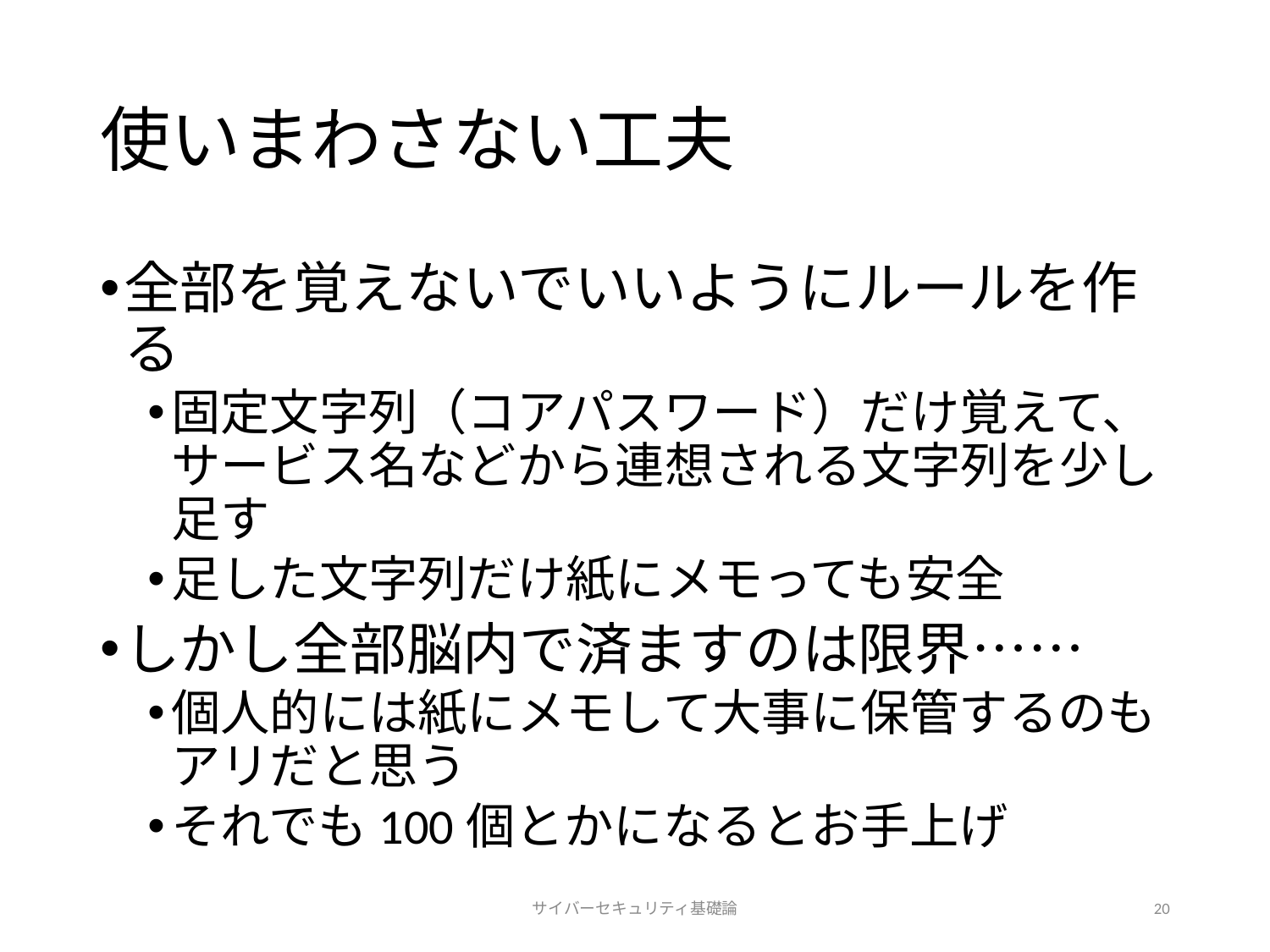

# 使いまわさない工夫
全部を覚えないでいいようにルールを作る
固定文字列（コアパスワード）だけ覚えて、サービス名などから連想される文字列を少し足す
足した文字列だけ紙にメモっても安全
しかし全部脳内で済ますのは限界……
個人的には紙にメモして大事に保管するのもアリだと思う
それでも100個とかになるとお手上げ

サイバーセキュリティ基礎論
20